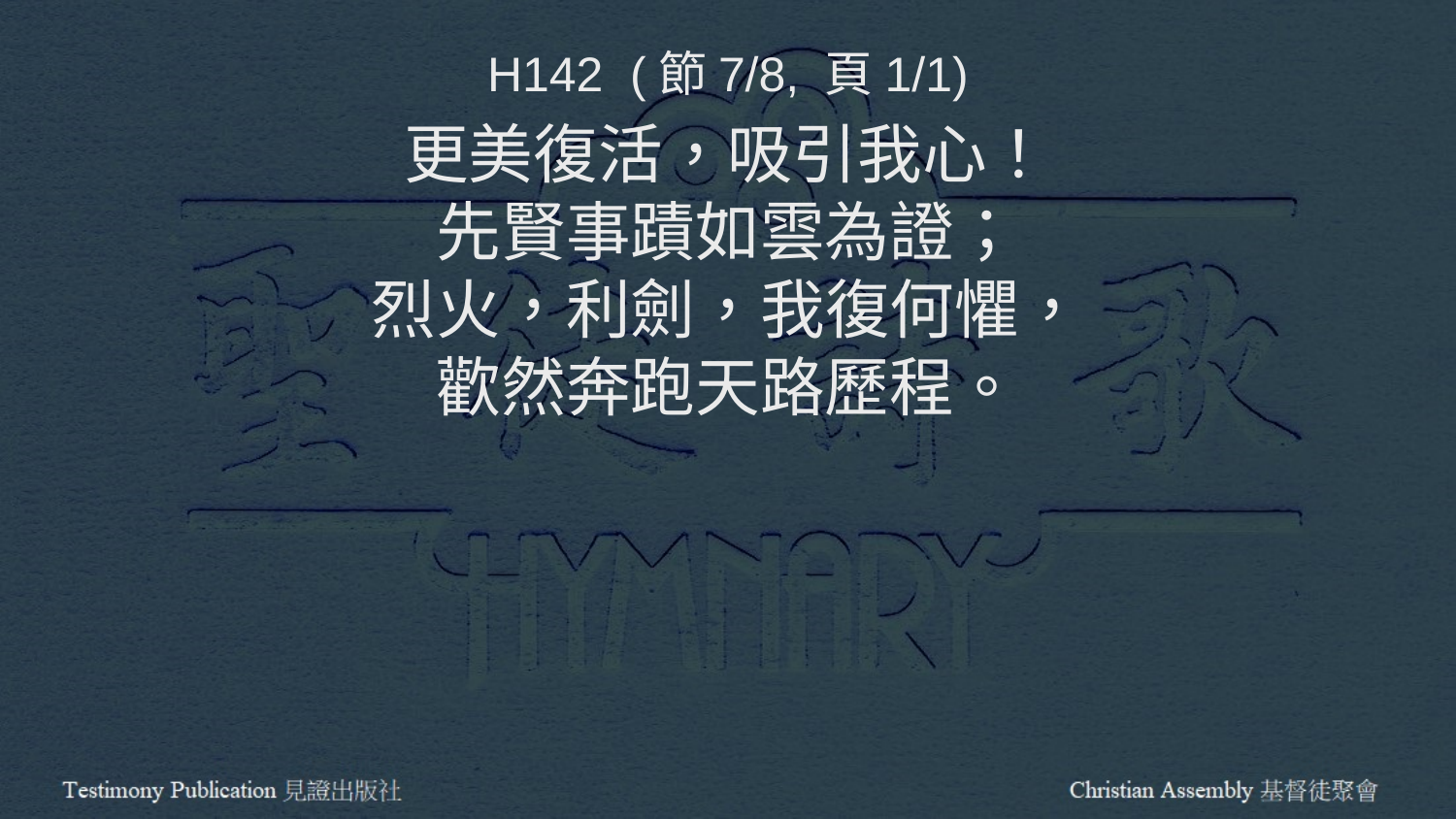

H142  (節7/8, 頁1/1)
更美復活，吸引我心！
先賢事蹟如雲為證；
烈火，利劍，我復何懼，
歡然奔跑天路歷程。